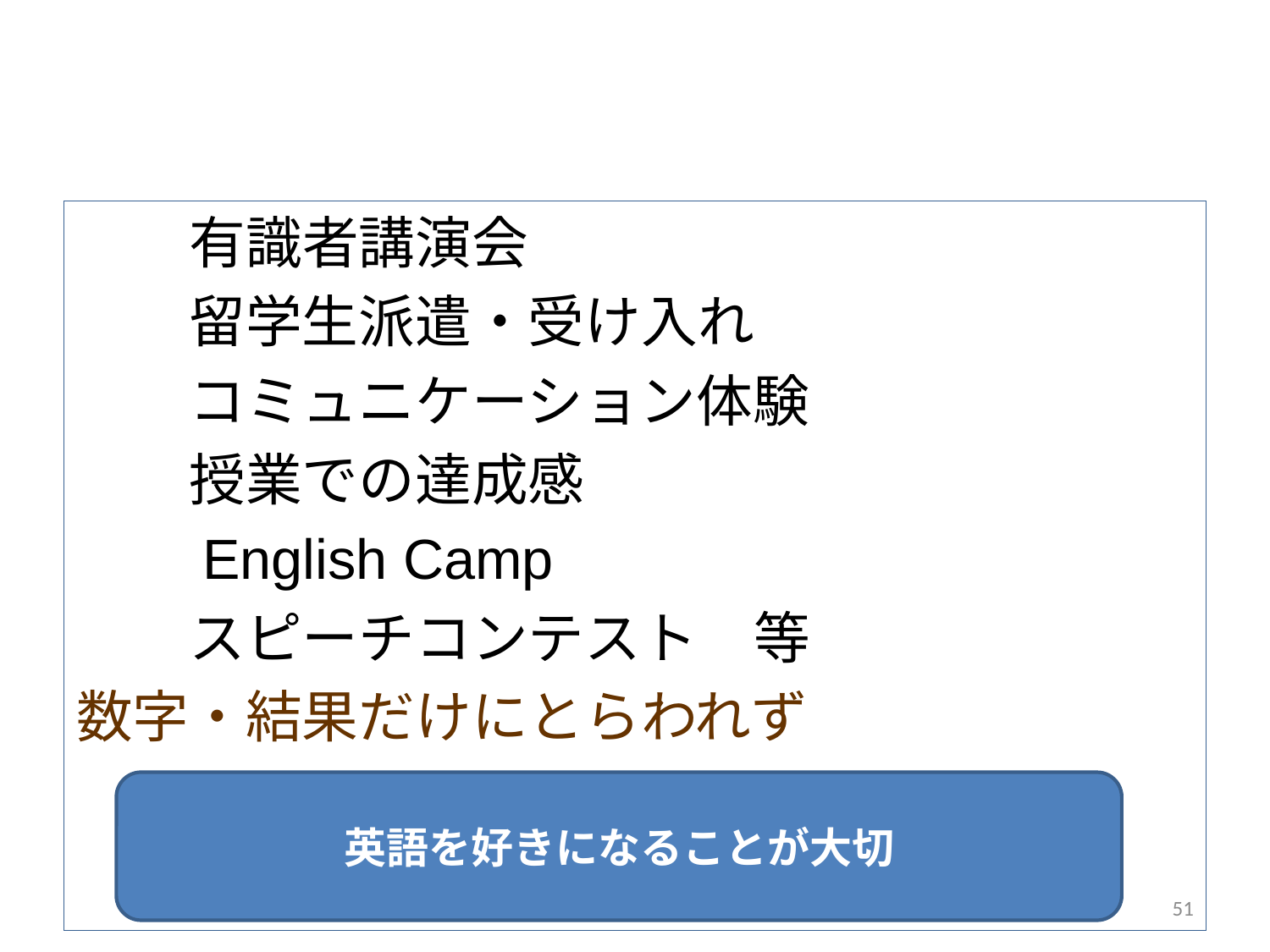

#
　　有識者講演会
　　留学生派遣・受け入れ
　　コミュニケーション体験
　　授業での達成感
　　English Camp
　　スピーチコンテスト　等
数字・結果だけにとらわれず
英語を好きになることが大切
51